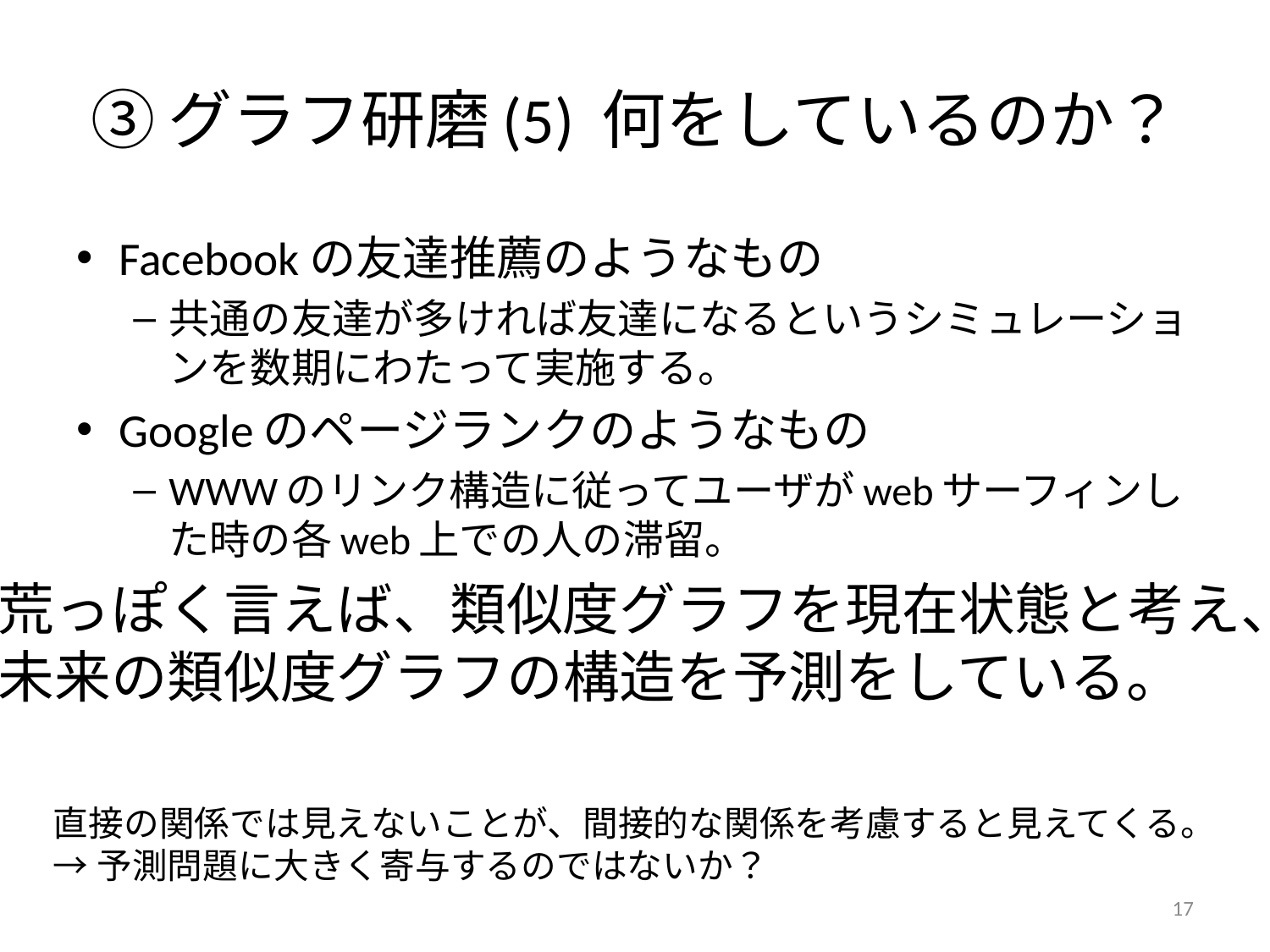

# ③グラフ研磨(5) 何をしているのか？
Facebookの友達推薦のようなもの
共通の友達が多ければ友達になるというシミュレーションを数期にわたって実施する。
Googleのページランクのようなもの
WWWのリンク構造に従ってユーザがwebサーフィンした時の各web上での人の滞留。
荒っぽく言えば、類似度グラフを現在状態と考え、
未来の類似度グラフの構造を予測をしている。
直接の関係では見えないことが、間接的な関係を考慮すると見えてくる。
→予測問題に大きく寄与するのではないか？
17